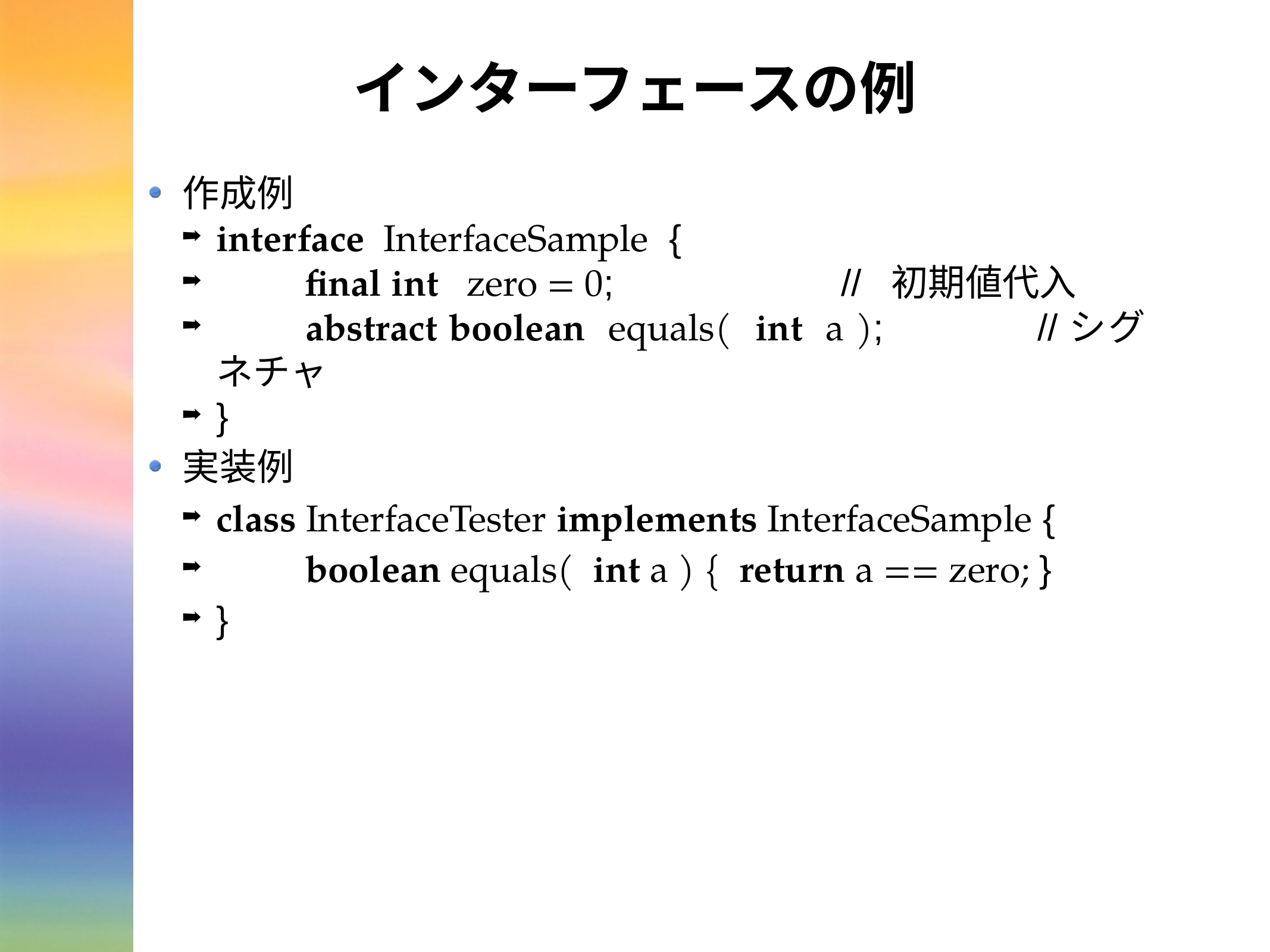

# インターフェースの例
作成例
interface  InterfaceSample  {
	final int   zero = 0;			//  初期値代入
	abstract boolean  equals(  int  a );		//シグネチャ
}
実装例
class InterfaceTester implements InterfaceSample {
	boolean equals(  int a ) {  return a == zero; }
}